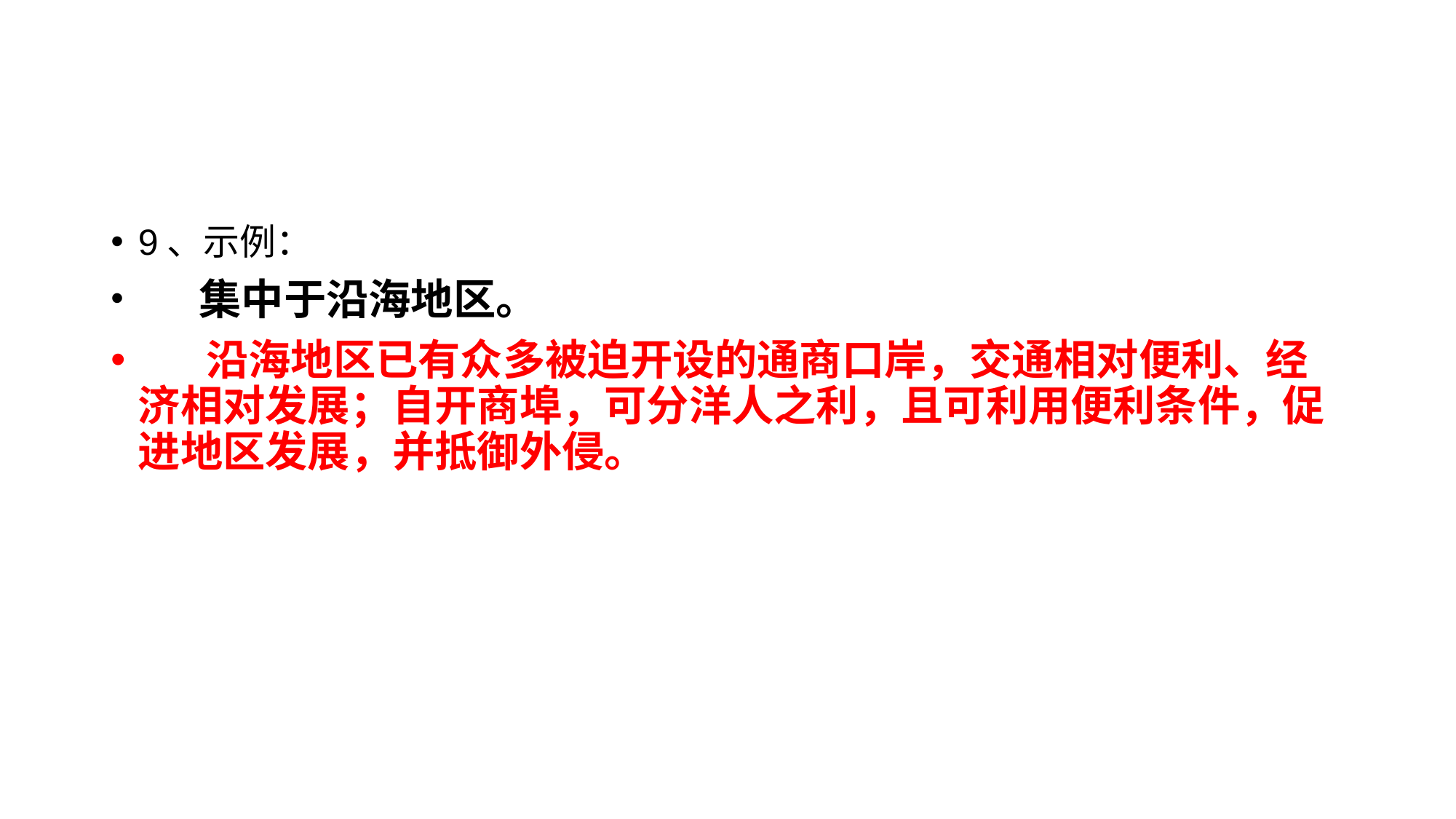

9、示例：
      集中于沿海地区。
      沿海地区已有众多被迫开设的通商口岸，交通相对便利、经济相对发展；自开商埠，可分洋人之利，且可利用便利条件，促进地区发展，并抵御外侵。